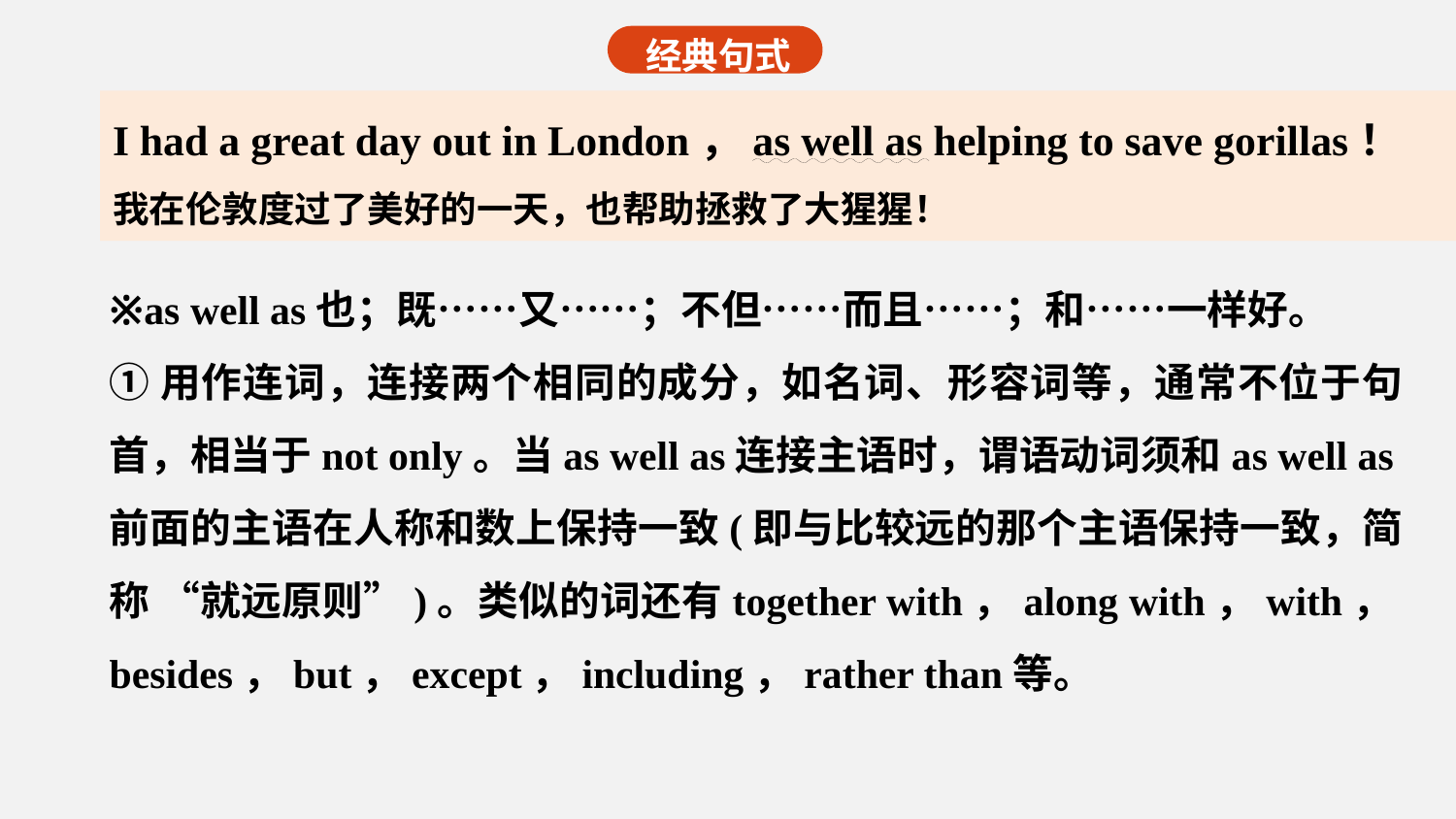

经典句式

I had a great day out in London，as well as helping to save gorillas！
我在伦敦度过了美好的一天，也帮助拯救了大猩猩！

※as well as也；既……又……；不但……而且……；和……一样好。
①用作连词，连接两个相同的成分，如名词、形容词等，通常不位于句首，相当于not only。当as well as连接主语时，谓语动词须和as well as前面的主语在人称和数上保持一致(即与比较远的那个主语保持一致，简称 “就远原则”)。类似的词还有together with，along with，with，besides，but，except，including，rather than等。